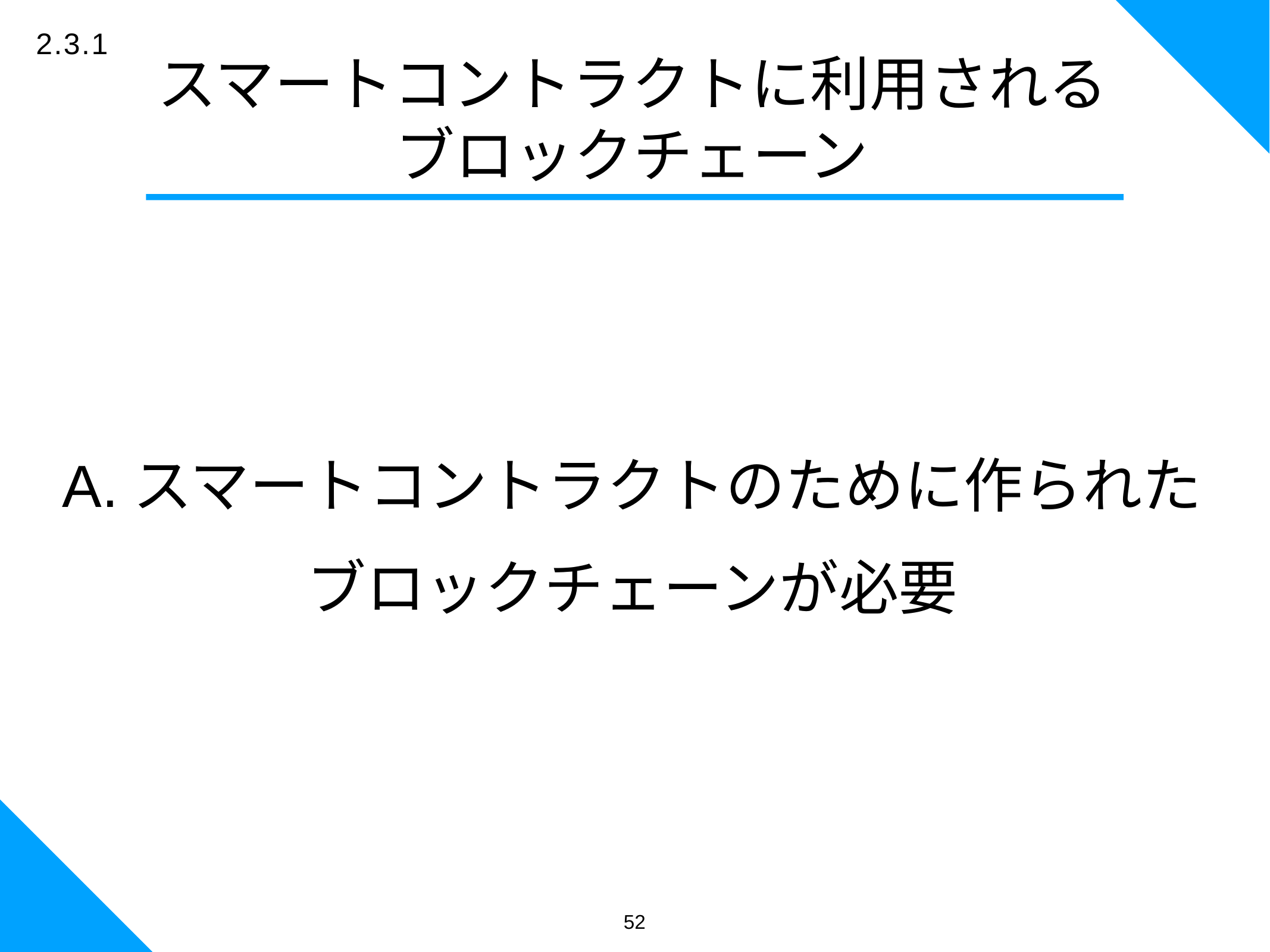

52
2.3.1
スマートコントラクトに利用される
ブロックチェーン
A.スマートコントラクトのために作られた
ブロックチェーンが必要